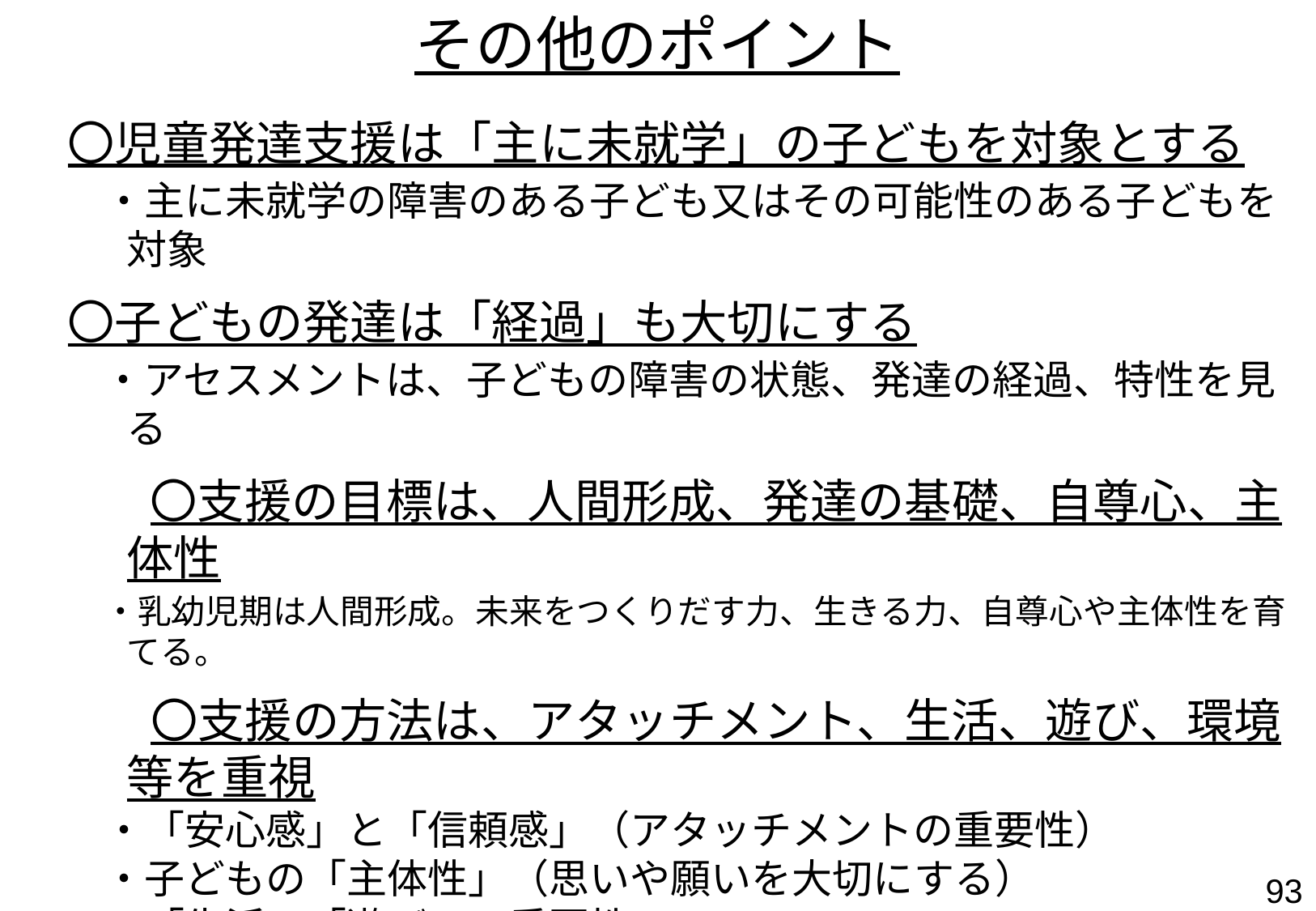

その他のポイント

　〇児童発達支援は「主に未就学」の子どもを対象とする
・主に未就学の障害のある子ども又はその可能性のある子どもを対象
　〇子どもの発達は「経過」も大切にする
・アセスメントは、子どもの障害の状態、発達の経過、特性を見る
　〇支援の目標は、人間形成、発達の基礎、自尊心、主体性
・乳幼児期は人間形成。未来をつくりだす力、生きる力、自尊心や主体性を育てる。
　〇支援の方法は、アタッチメント、生活、遊び、環境等を重視
・「安心感」と「信頼感」（アタッチメントの重要性）
・子どもの「主体性」（思いや願いを大切にする）
・「生活」「遊び」の重要性
・これらに必要な「環境」の構成（人的・物的環境。構造化を含む）
・心の大切さ（自信や意欲、自尊心や主体性、コミュニケーション、自己選択・自己決定）
・保護者の意向の理解・受容

93